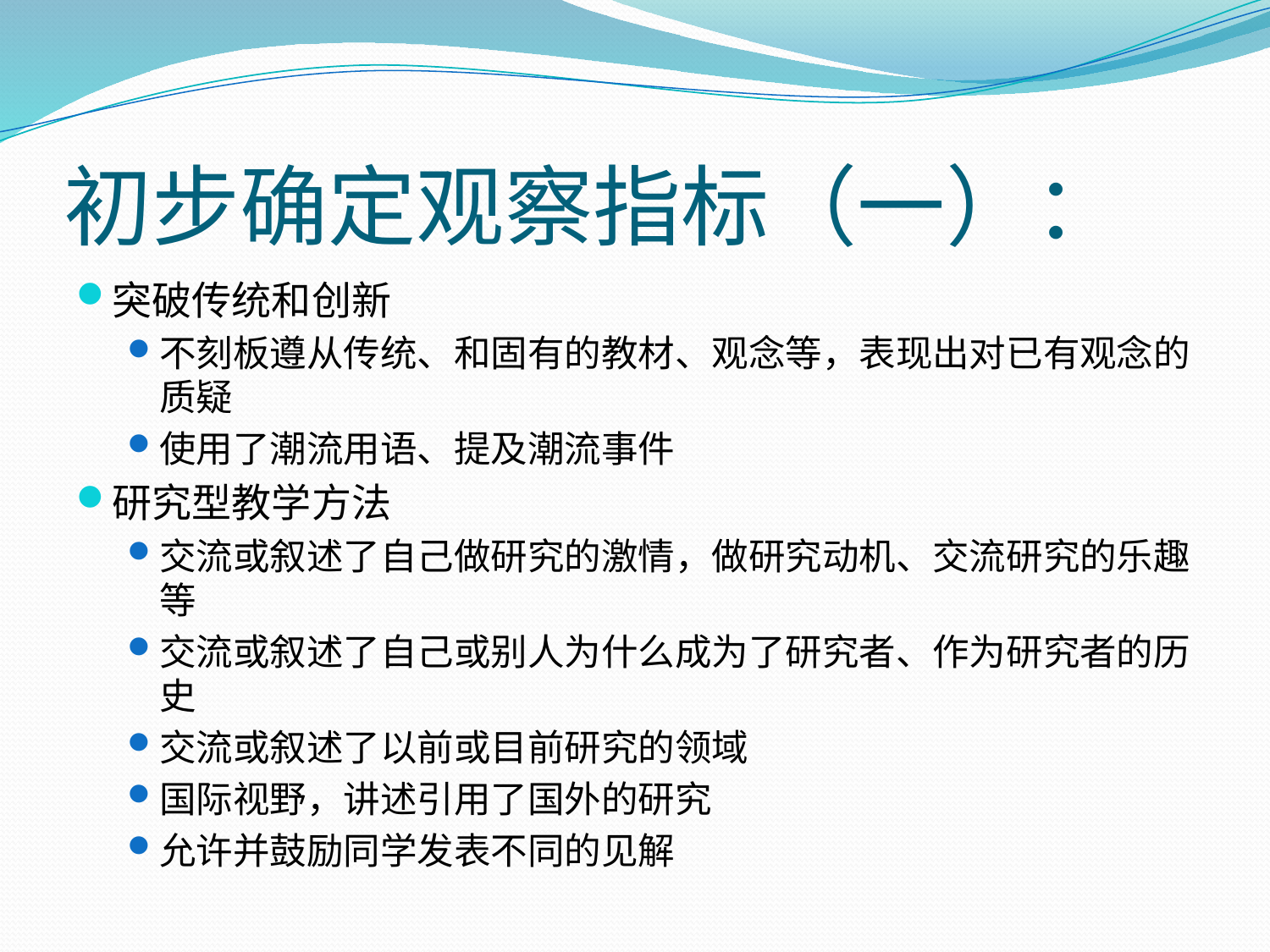

# 初步确定观察指标（一）：
突破传统和创新
不刻板遵从传统、和固有的教材、观念等，表现出对已有观念的质疑
使用了潮流用语、提及潮流事件
研究型教学方法
交流或叙述了自己做研究的激情，做研究动机、交流研究的乐趣等
交流或叙述了自己或别人为什么成为了研究者、作为研究者的历史
交流或叙述了以前或目前研究的领域
国际视野，讲述引用了国外的研究
允许并鼓励同学发表不同的见解